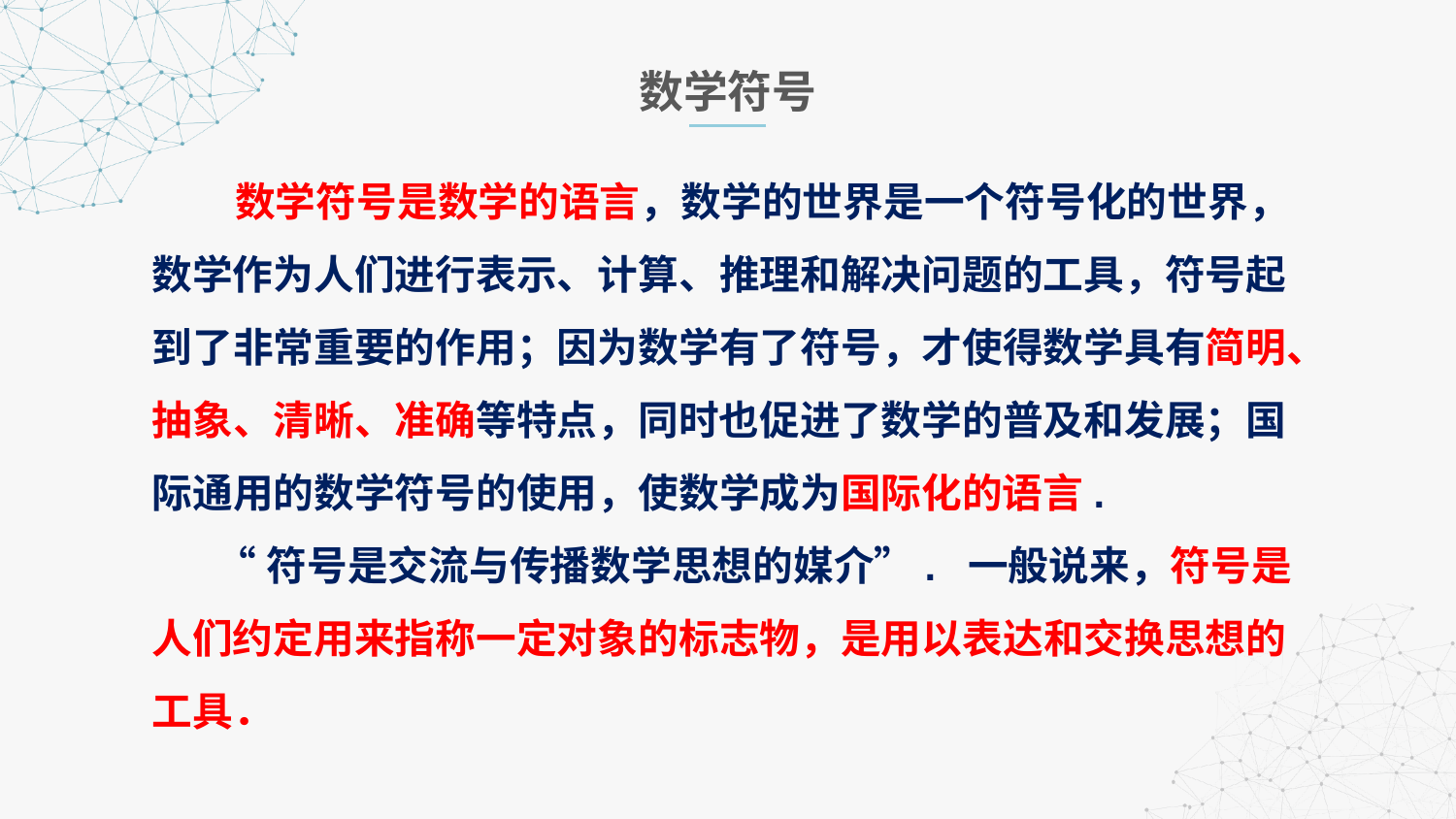

数学符号
        数学符号是数学的语言，数学的世界是一个符号化的世界，数学作为人们进行表示、计算、推理和解决问题的工具，符号起到了非常重要的作用；因为数学有了符号，才使得数学具有简明、抽象、清晰、准确等特点，同时也促进了数学的普及和发展；国际通用的数学符号的使用，使数学成为国际化的语言.
       “符号是交流与传播数学思想的媒介”.  一般说来，符号是人们约定用来指称一定对象的标志物，是用以表达和交换思想的工具．